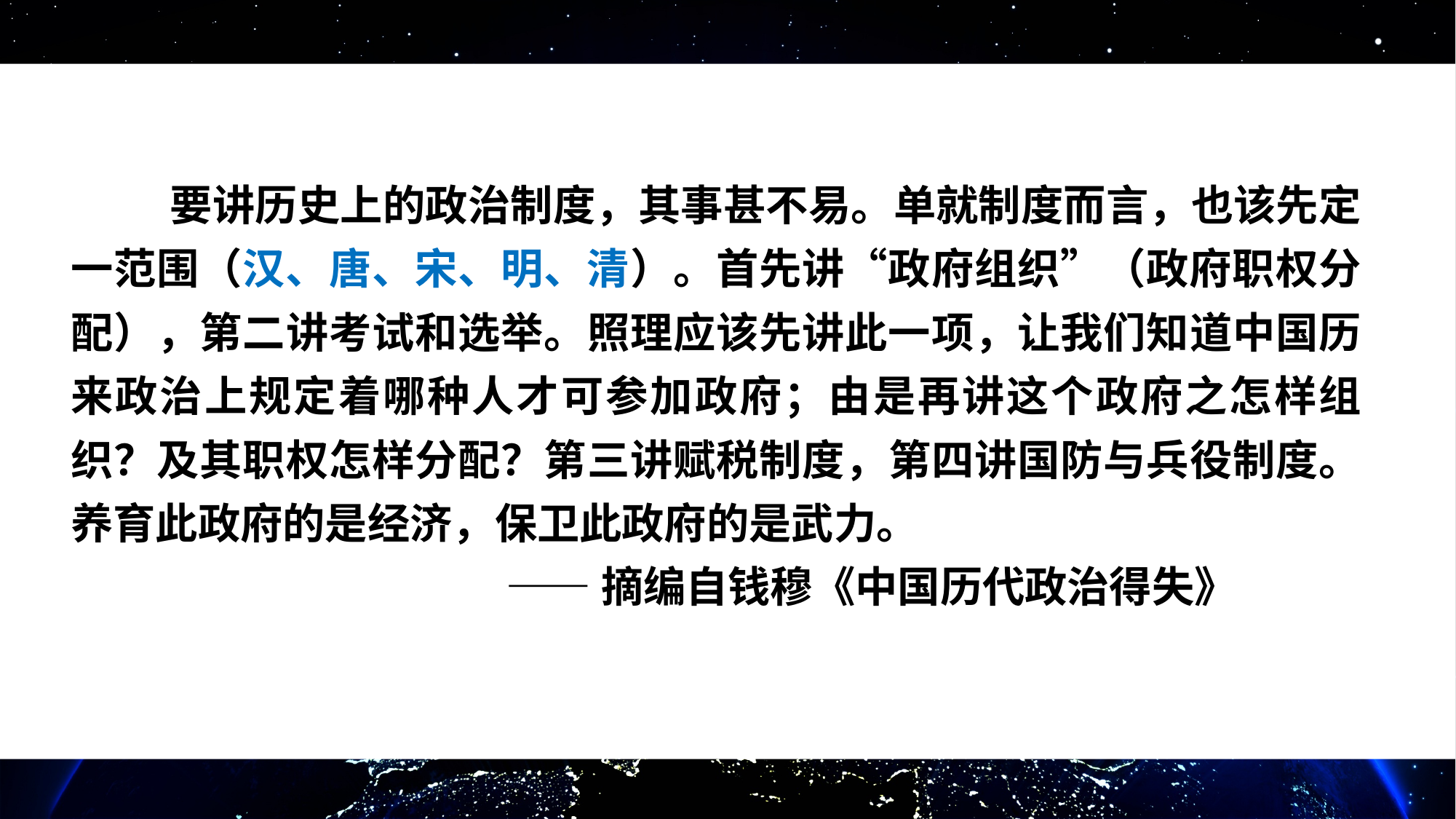

要讲历史上的政治制度，其事甚不易。单就制度而言，也该先定一范围（汉、唐、宋、明、清）。首先讲“政府组织”（政府职权分配），第二讲考试和选举。照理应该先讲此一项，让我们知道中国历来政治上规定着哪种人才可参加政府；由是再讲这个政府之怎样组织？及其职权怎样分配？第三讲赋税制度，第四讲国防与兵役制度。养育此政府的是经济，保卫此政府的是武力。
                                         ——摘编自钱穆《中国历代政治得失》